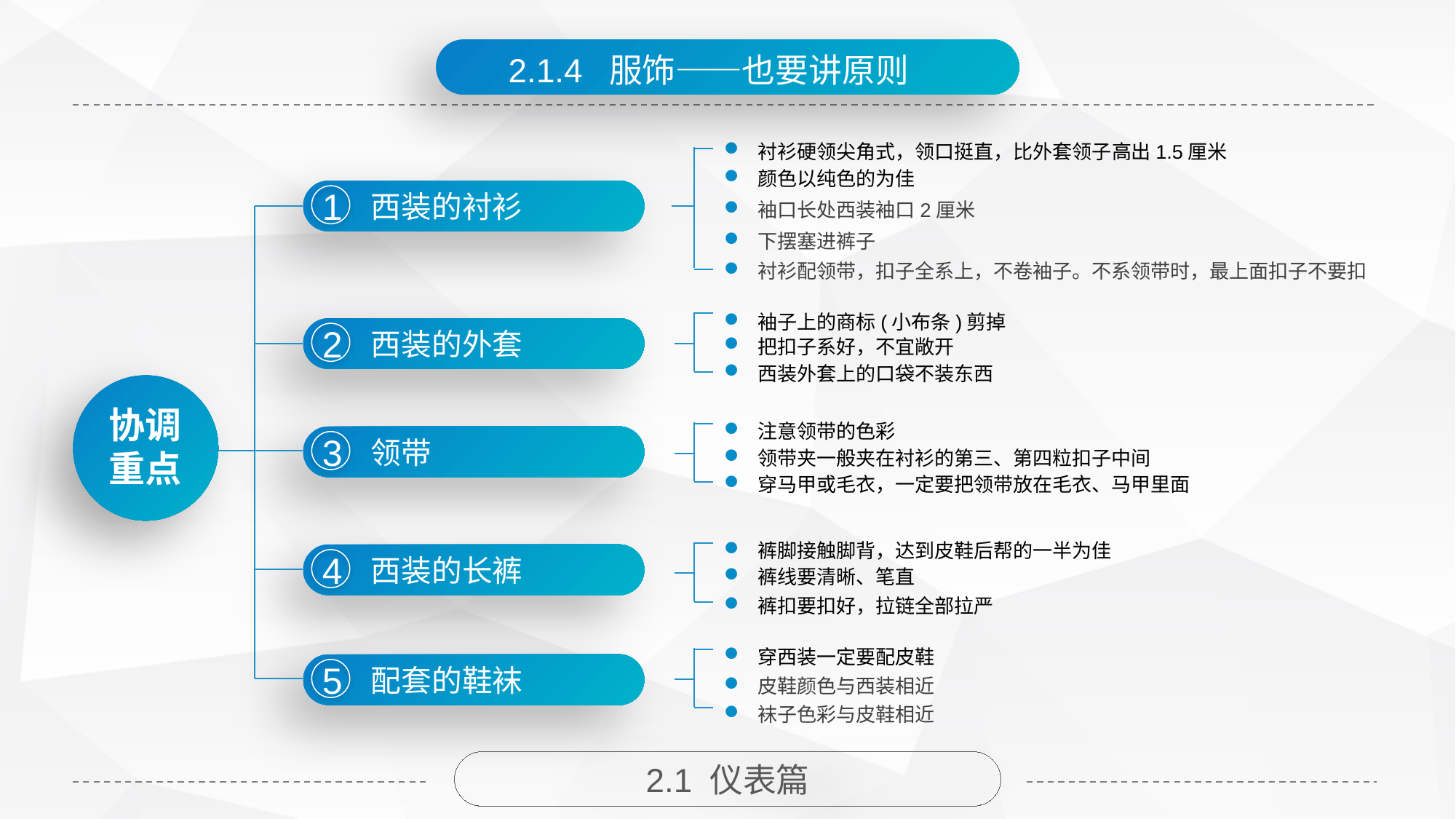

2.1.4  服饰——也要讲原则
衬衫硬领尖角式，领口挺直，比外套领子高出1.5厘米
颜色以纯色的为佳
袖口长处西装袖口2厘米
下摆塞进裤子
衬衫配领带，扣子全系上，不卷袖子。不系领带时，最上面扣子不要扣
1

西装的衬衫
袖子上的商标(小布条)剪掉
把扣子系好，不宜敞开
西装外套上的口袋不装东西
2

西装的外套

协调
重点
注意领带的色彩
领带夹一般夹在衬衫的第三、第四粒扣子中间
穿马甲或毛衣，一定要把领带放在毛衣、马甲里面
3

领带
裤脚接触脚背，达到皮鞋后帮的一半为佳
裤线要清晰、笔直
裤扣要扣好，拉链全部拉严
4

西装的长裤
穿西装一定要配皮鞋
皮鞋颜色与西装相近
袜子色彩与皮鞋相近
5

配套的鞋袜
2.1 仪表篇